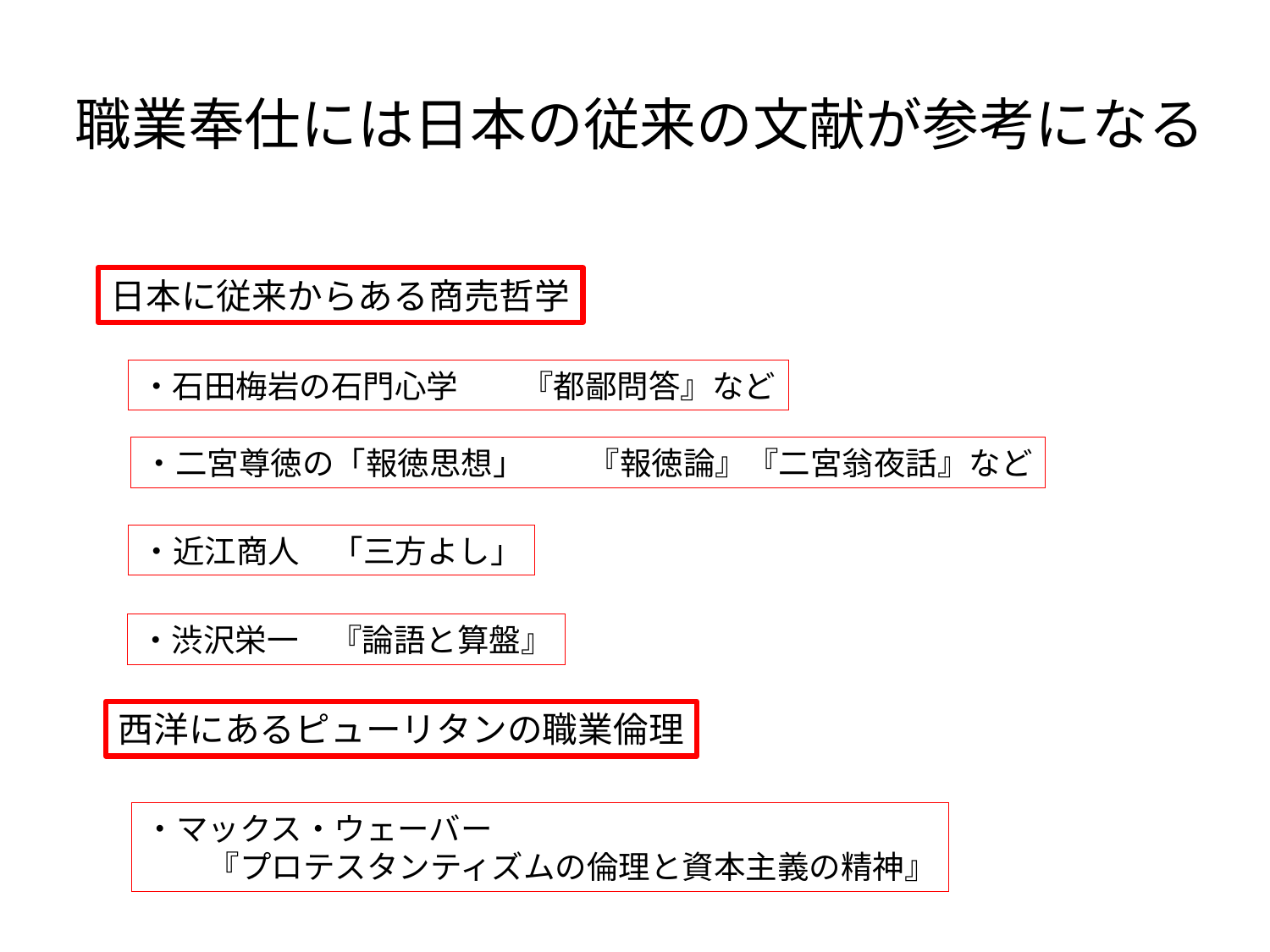

# 職業奉仕には日本の従来の文献が参考になる
日本に従来からある商売哲学
・石田梅岩の石門心学　　『都鄙問答』など
・二宮尊徳の「報徳思想」　　『報徳論』『二宮翁夜話』など
・近江商人　「三方よし」
・渋沢栄一　『論語と算盤』
西洋にあるピューリタンの職業倫理
・マックス・ウェーバー
　　『プロテスタンティズムの倫理と資本主義の精神』